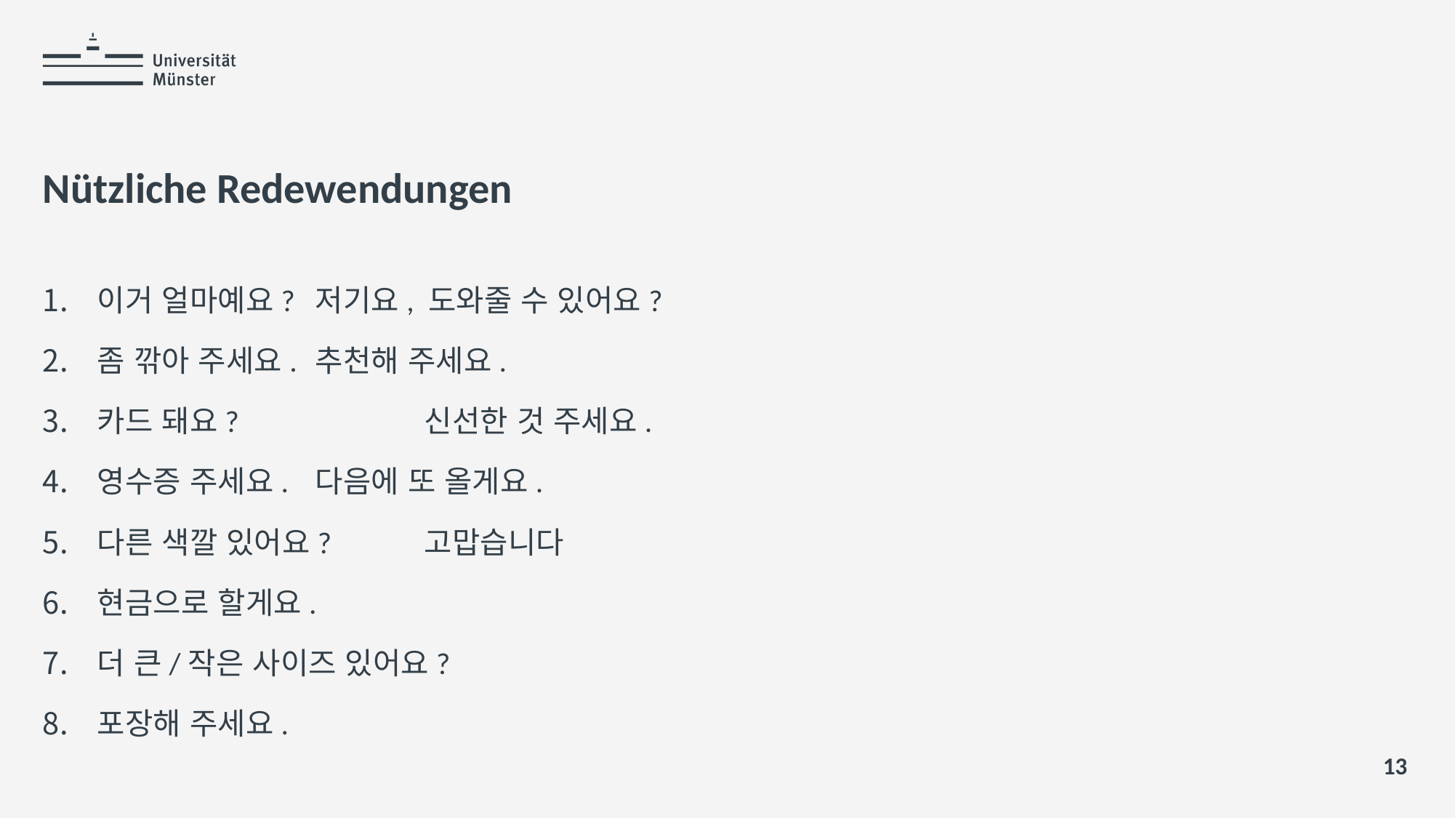

# Nützliche Redewendungen
이거 얼마예요?	저기요, 도와줄 수 있어요?
좀 깎아 주세요.	추천해 주세요.
카드 돼요?		신선한 것 주세요.
영수증 주세요.	다음에 또 올게요.
다른 색깔 있어요?	고맙습니다
현금으로 할게요.
더 큰/작은 사이즈 있어요?
포장해 주세요.
13